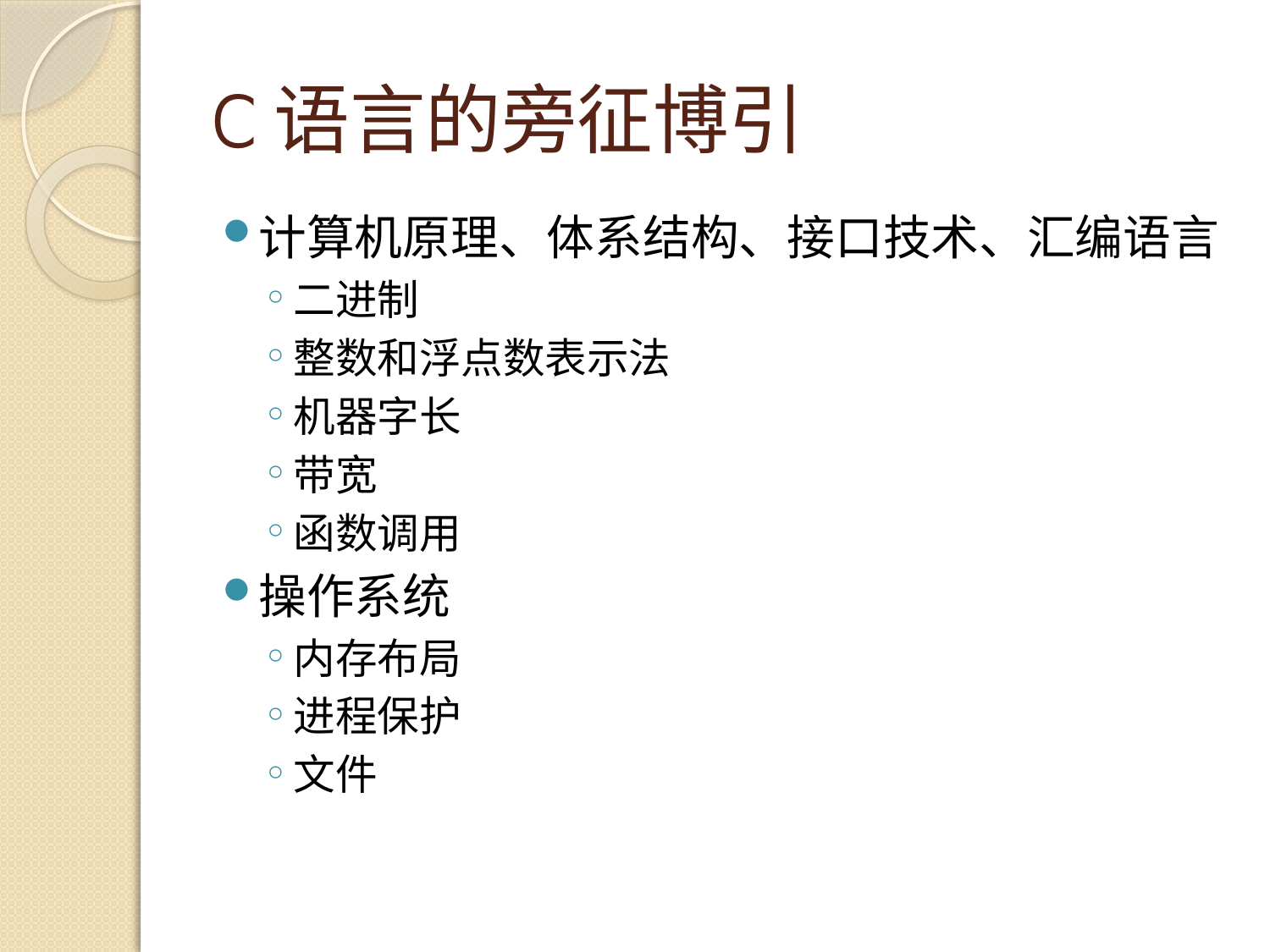

# C语言的旁征博引
计算机原理、体系结构、接口技术、汇编语言
二进制
整数和浮点数表示法
机器字长
带宽
函数调用
操作系统
内存布局
进程保护
文件